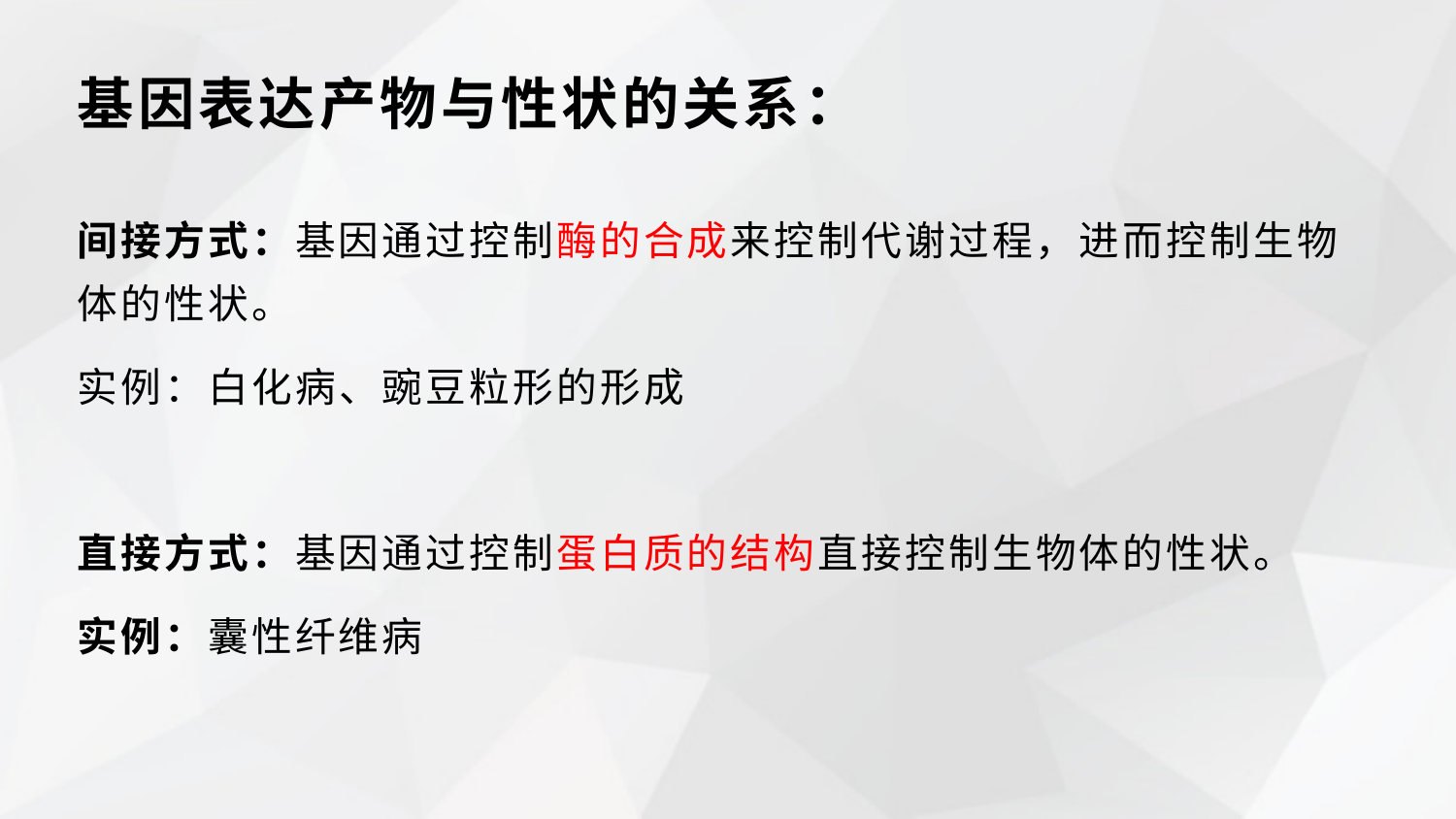

# 基因表达产物与性状的关系：
间接方式：基因通过控制酶的合成来控制代谢过程，进而控制生物体的性状。
实例：白化病、豌豆粒形的形成

直接方式：基因通过控制蛋白质的结构直接控制生物体的性状。
实例：囊性纤维病